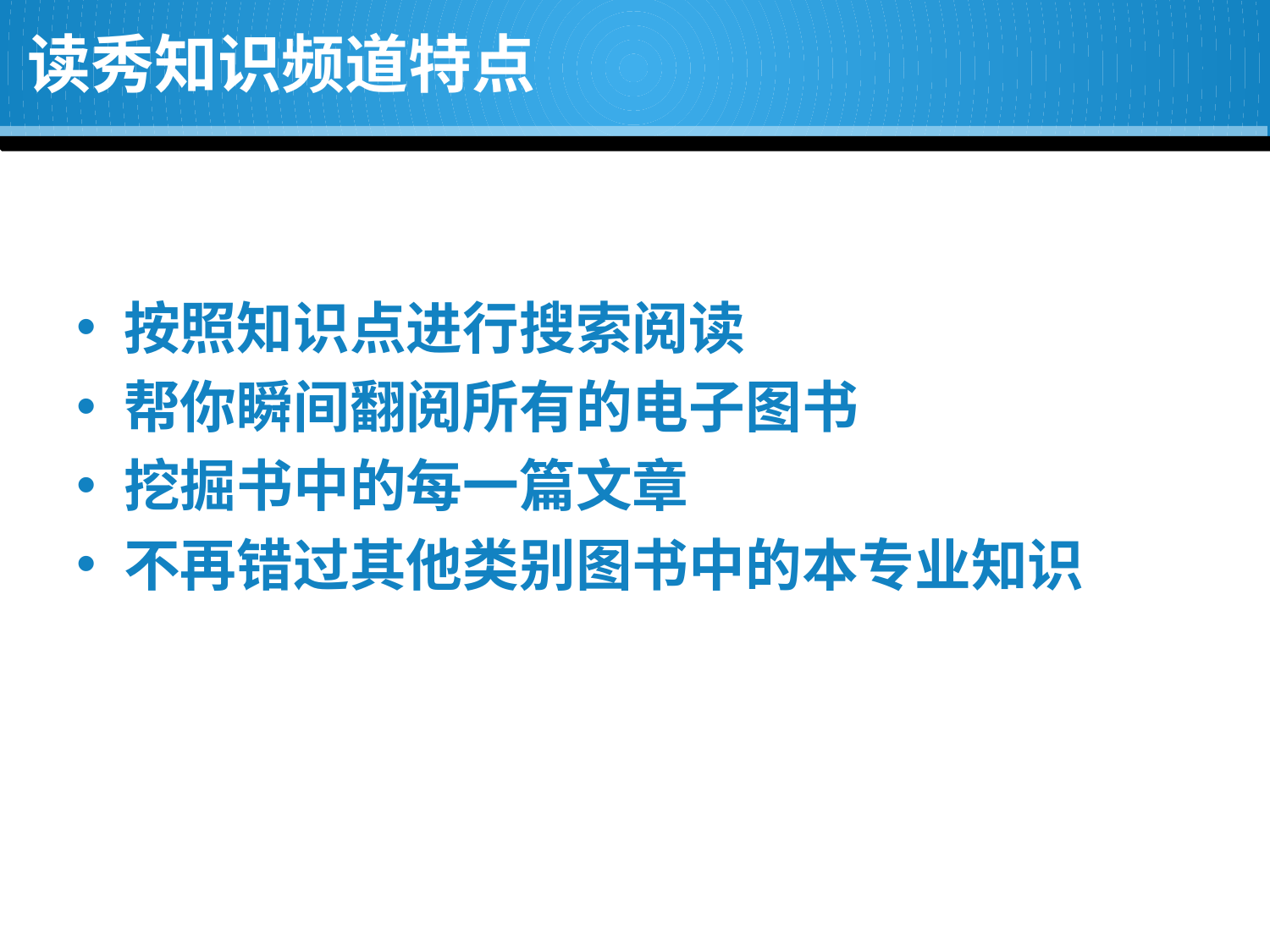

# 读秀知识频道特点
按照知识点进行搜索阅读
帮你瞬间翻阅所有的电子图书
挖掘书中的每一篇文章
不再错过其他类别图书中的本专业知识